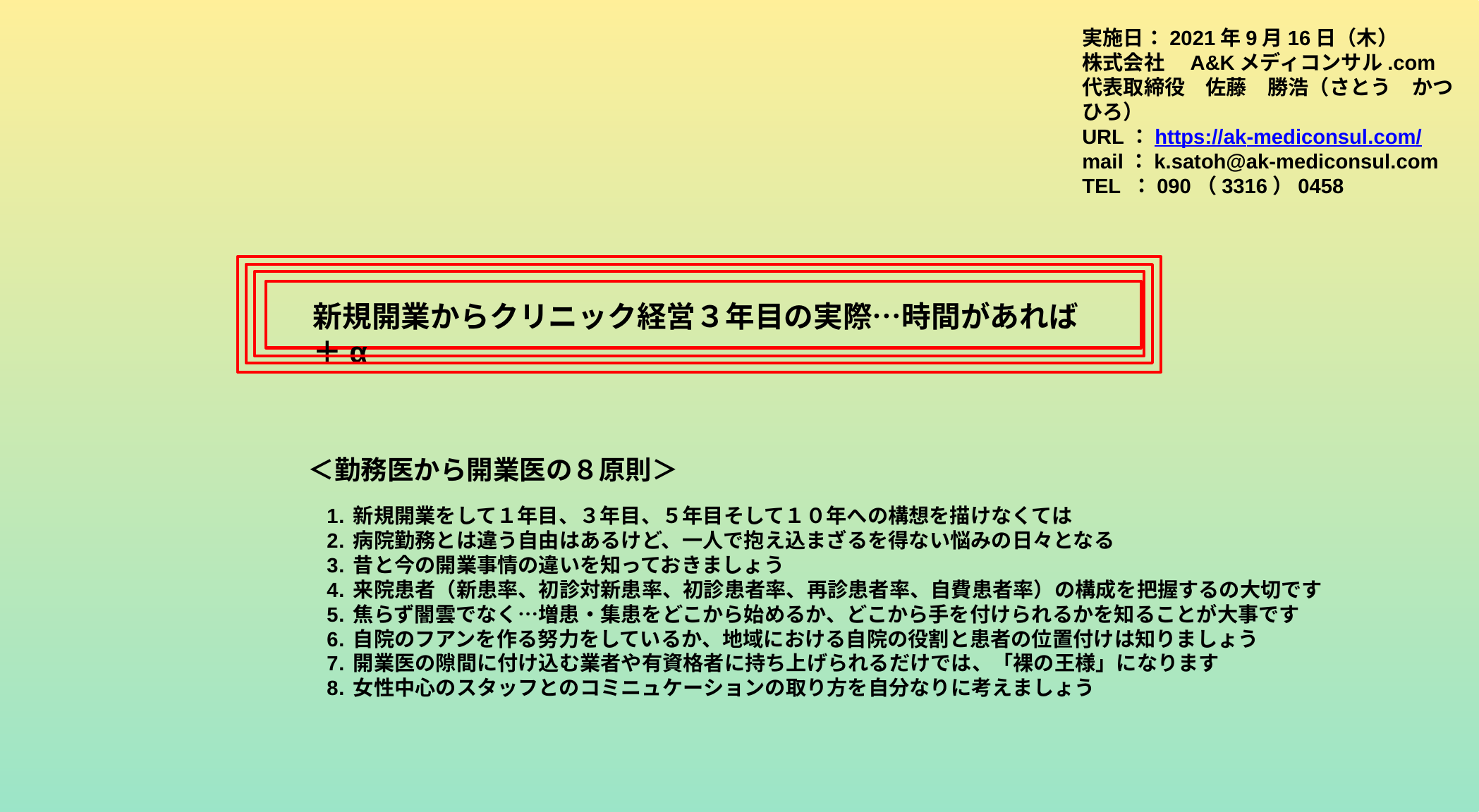

実施日：2021年9月16日（木）
株式会社　A&Kメディコンサル.com
代表取締役　佐藤　勝浩（さとう　かつひろ）
URL：https://ak-mediconsul.com/
mail：k.satoh@ak-mediconsul.com
TEL ：090（3316）0458

新規開業からクリニック経営３年目の実際…時間があれば＋α

＜勤務医から開業医の８原則＞
新規開業をして１年目、３年目、５年目そして１０年への構想を描けなくては
病院勤務とは違う自由はあるけど、一人で抱え込まざるを得ない悩みの日々となる
昔と今の開業事情の違いを知っておきましょう
来院患者（新患率、初診対新患率、初診患者率、再診患者率、自費患者率）の構成を把握するの大切です
焦らず闇雲でなく…増患・集患をどこから始めるか、どこから手を付けられるかを知ることが大事です
自院のフアンを作る努力をしているか、地域における自院の役割と患者の位置付けは知りましょう
開業医の隙間に付け込む業者や有資格者に持ち上げられるだけでは、「裸の王様」になります
女性中心のスタッフとのコミニュケーションの取り方を自分なりに考えましょう